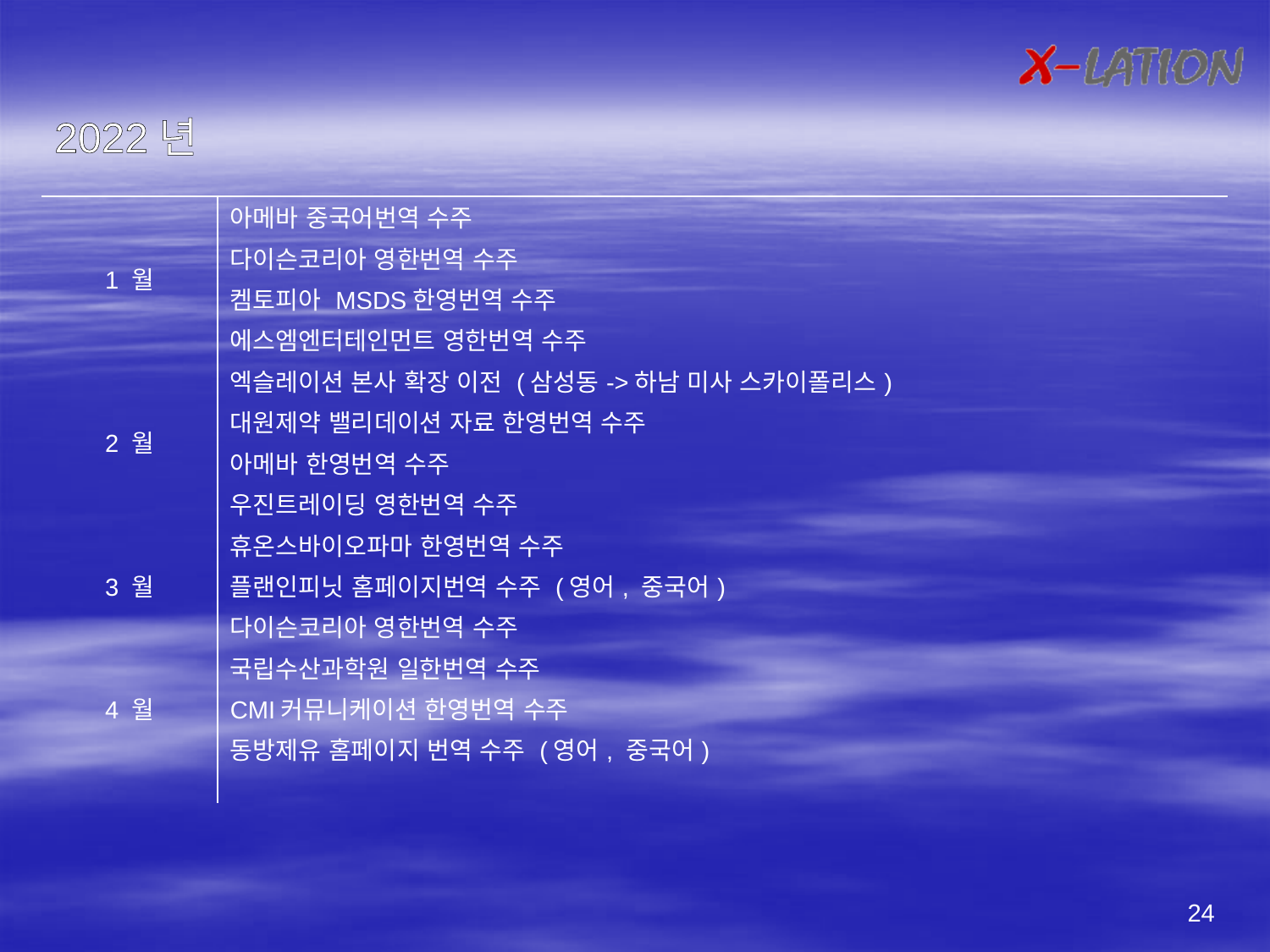

2022년
| 1 월 | 아메바 중국어번역 수주 다이슨코리아 영한번역 수주 켐토피아 MSDS한영번역 수주 에스엠엔터테인먼트 영한번역 수주 |
| --- | --- |
| 2 월 | 엑슬레이션 본사 확장 이전 (삼성동->하남 미사 스카이폴리스) 대원제약 밸리데이션 자료 한영번역 수주 아메바 한영번역 수주 우진트레이딩 영한번역 수주 |
| 3 월 | 휴온스바이오파마 한영번역 수주 플랜인피닛 홈페이지번역 수주 (영어, 중국어) 다이슨코리아 영한번역 수주 |
| 4 월 | 국립수산과학원 일한번역 수주 CMI커뮤니케이션 한영번역 수주 동방제유 홈페이지 번역 수주 (영어, 중국어) |
|  |  |
|  |  |
24